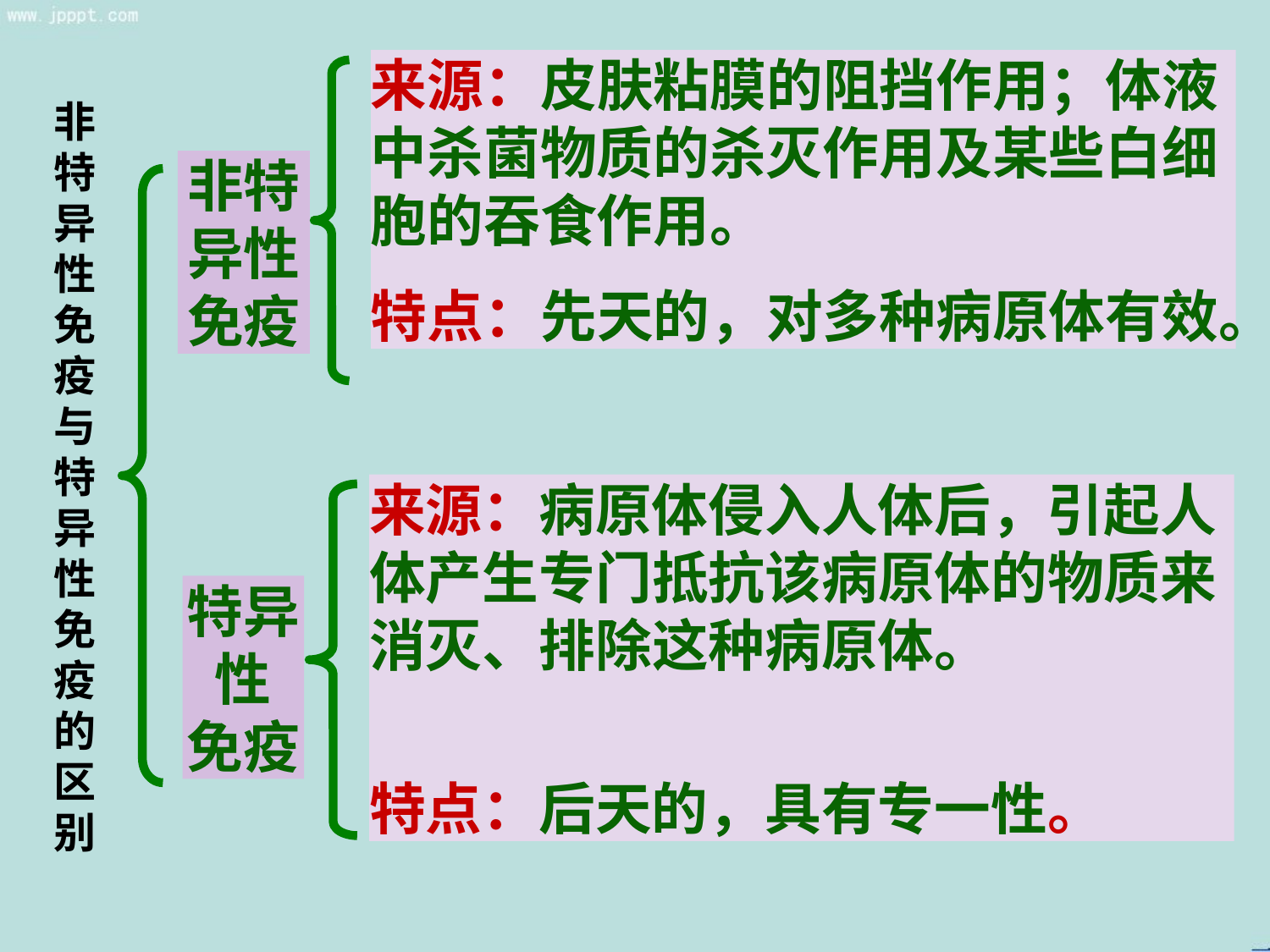

来源：皮肤粘膜的阻挡作用；体液中杀菌物质的杀灭作用及某些白细胞的吞食作用。
特点：先天的，对多种病原体有效。

非特异性免疫与特异性免疫的区别
非特异性免疫

来源：病原体侵入人体后，引起人体产生专门抵抗该病原体的物质来消灭、排除这种病原体。
特点：后天的，具有专一性。

特异性
免疫